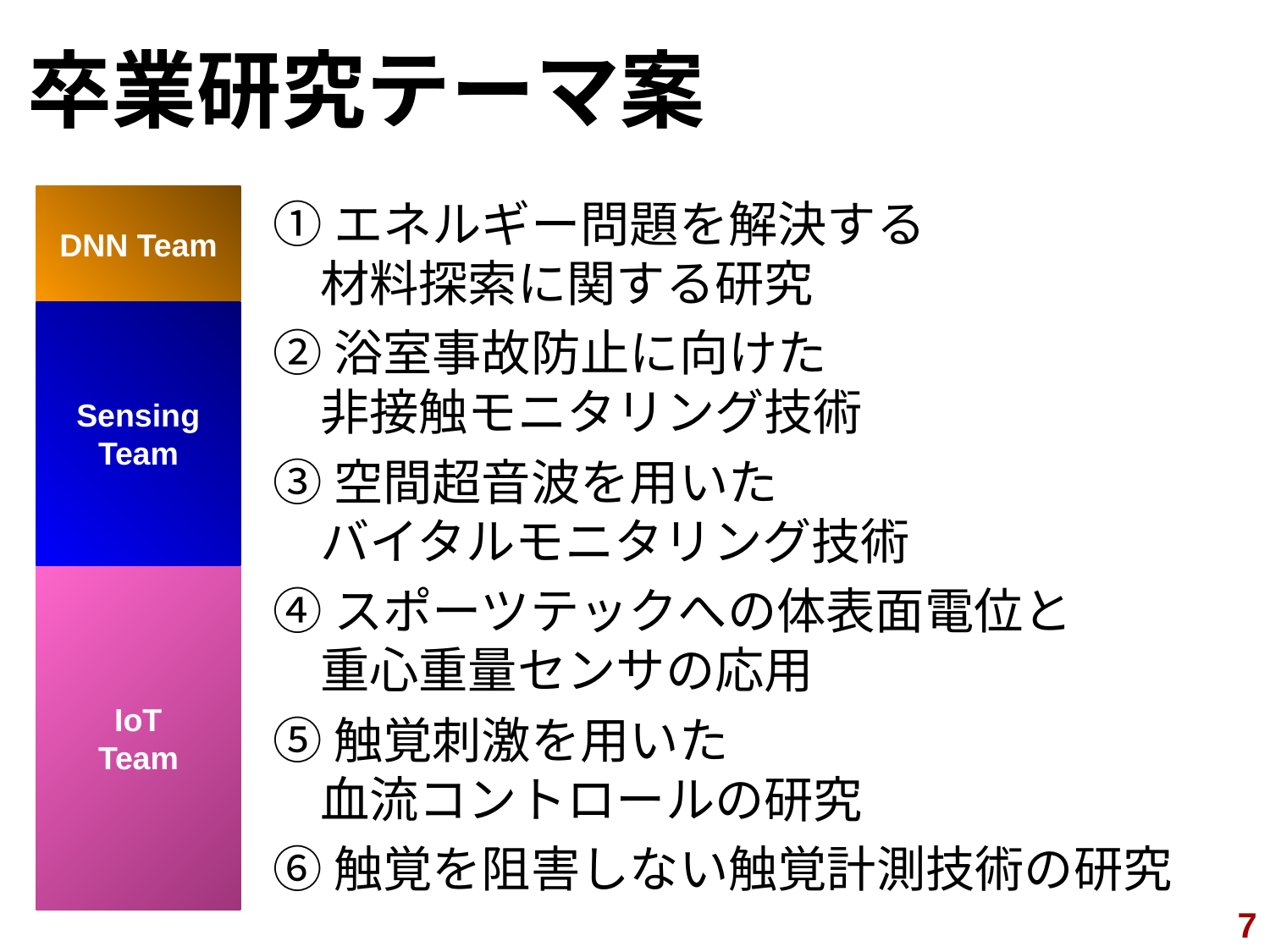

# 卒業研究テーマ案
DNN Team
Sensing
Team
IoT
Team
①エネルギー問題を解決する
材料探索に関する研究
②浴室事故防止に向けた
非接触モニタリング技術
③空間超音波を用いた
バイタルモニタリング技術
④スポーツテックへの体表面電位と
重心重量センサの応用
⑤触覚刺激を用いた
血流コントロールの研究
⑥触覚を阻害しない触覚計測技術の研究
7